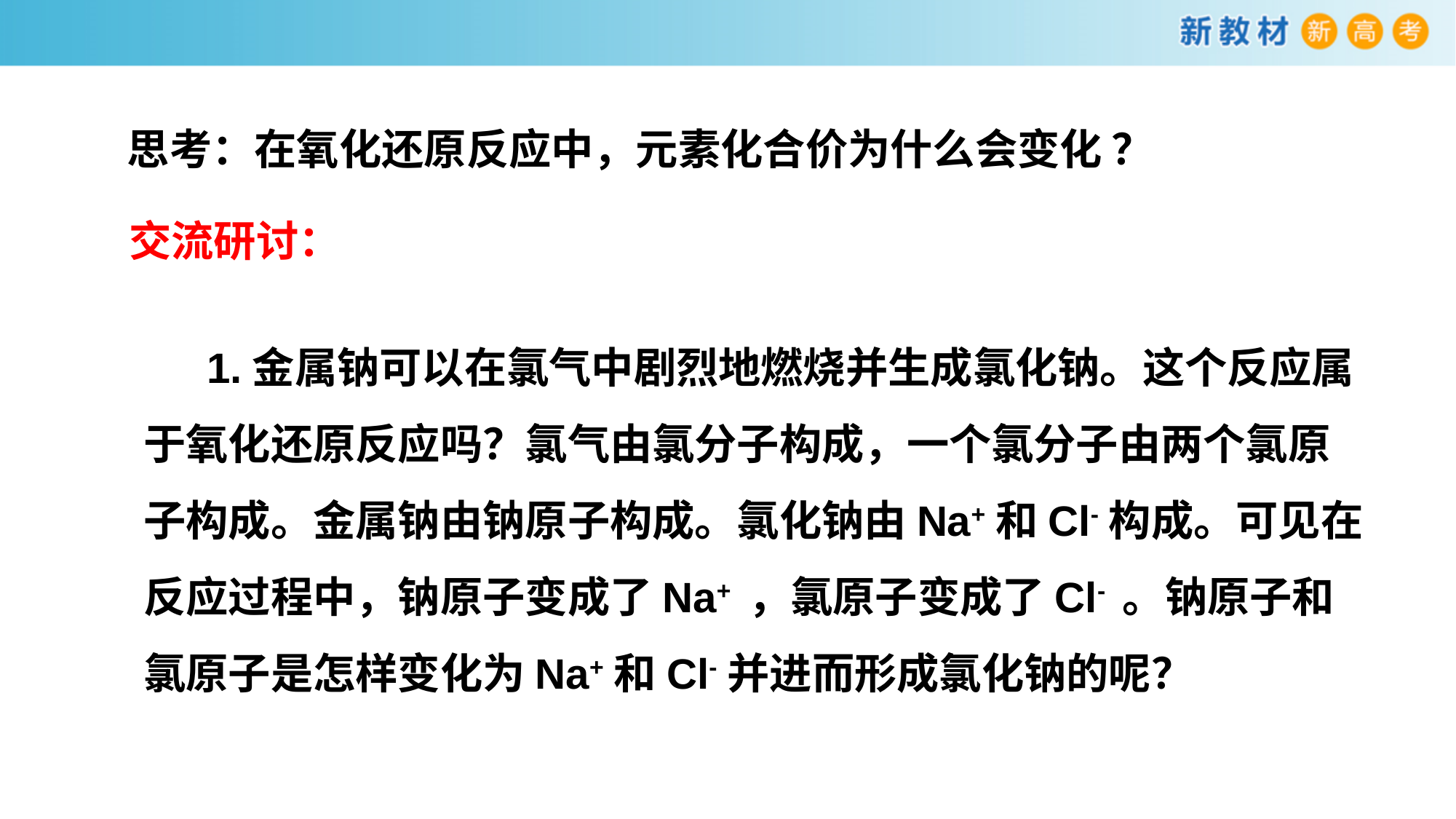

思考：在氧化还原反应中，元素化合价为什么会变化 ？
交流研讨：
  1.金属钠可以在氯气中剧烈地燃烧并生成氯化钠。这个反应属于氧化还原反应吗？氯气由氯分子构成，一个氯分子由两个氯原子构成。金属钠由钠原子构成。氯化钠由Na+和Cl-构成。可见在反应过程中，钠原子变成了Na+ ，氯原子变成了Cl- 。钠原子和氯原子是怎样变化为Na+和Cl-并进而形成氯化钠的呢？